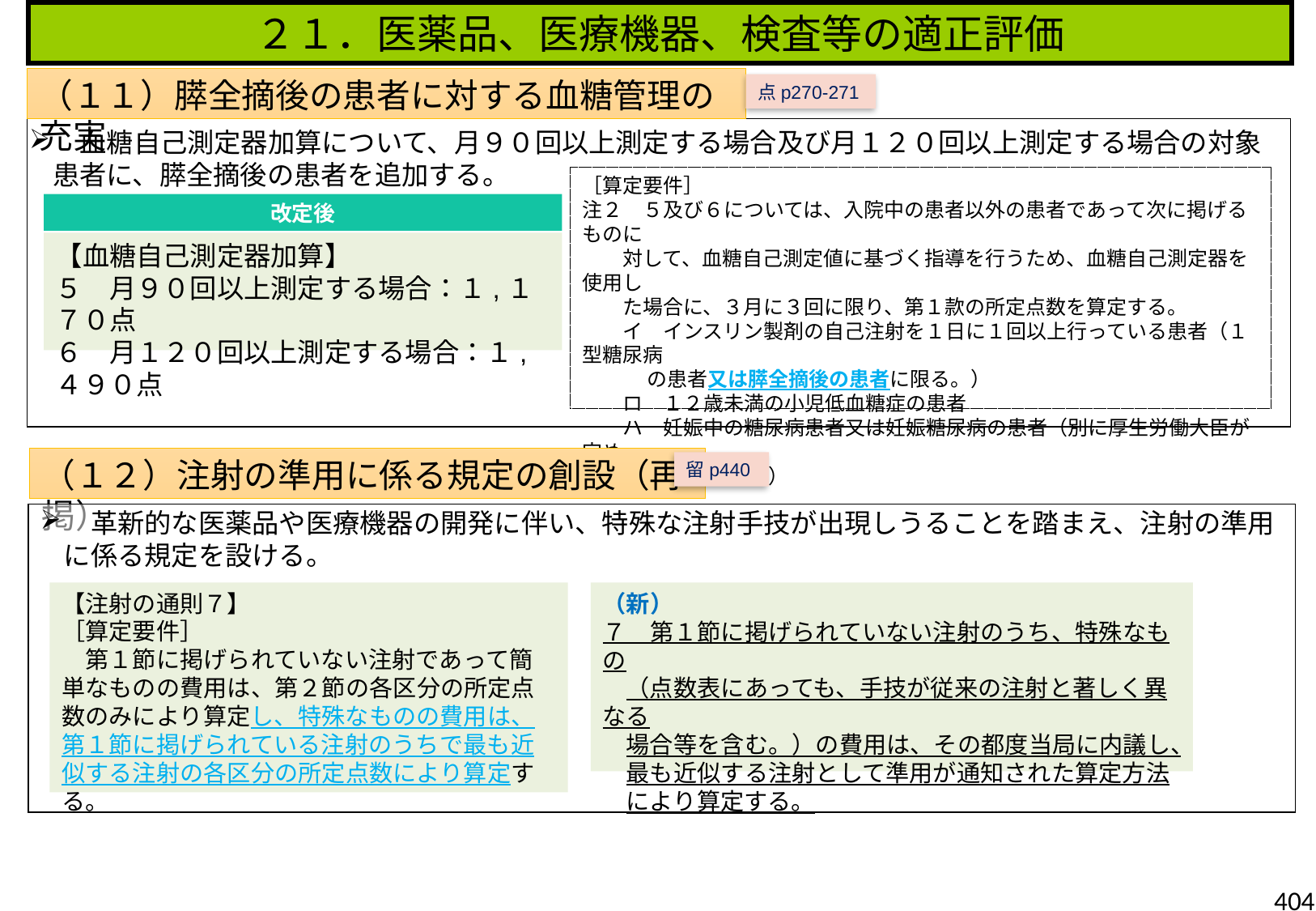

２１．医薬品、医療機器、検査等の適正評価
（１１）膵全摘後の患者に対する血糖管理の充実
点p270-271

　血糖自己測定器加算について、月９０回以上測定する場合及び月１２０回以上測定する場合の対象患者に、膵全摘後の患者を追加する。
［算定要件］
注２　５及び６については、入院中の患者以外の患者であって次に掲げるものに
　　対して、血糖自己測定値に基づく指導を行うため、血糖自己測定器を使用し
　　た場合に、３月に３回に限り、第１款の所定点数を算定する。
　　イ　インスリン製剤の自己注射を１日に１回以上行っている患者（１型糖尿病
　　　 の患者又は膵全摘後の患者に限る。）
　　ロ　１２歳未満の小児低血糖症の患者
　　ハ　妊娠中の糖尿病患者又は妊娠糖尿病の患者（別に厚生労働大臣が定め
　　　 る者に限る。）

改定後
【血糖自己測定器加算】
５　月９０回以上測定する場合：１,１７０点
６　月１２０回以上測定する場合：１,４９０点
（１２）注射の準用に係る規定の創設（再掲）
留p440
　革新的な医薬品や医療機器の開発に伴い、特殊な注射手技が出現しうることを踏まえ、注射の準用に係る規定を設ける。

【注射の通則７】
［算定要件］
　第１節に掲げられていない注射であって簡単なものの費用は、第２節の各区分の所定点数のみにより算定し、特殊なものの費用は、第１節に掲げられている注射のうちで最も近似する注射の各区分の所定点数により算定する。
（新）
７　第１節に掲げられていない注射のうち、特殊なもの
　（点数表にあっても、手技が従来の注射と著しく異なる
　場合等を含む。）の費用は、その都度当局に内議し、
　最も近似する注射として準用が通知された算定方法
　により算定する。
404